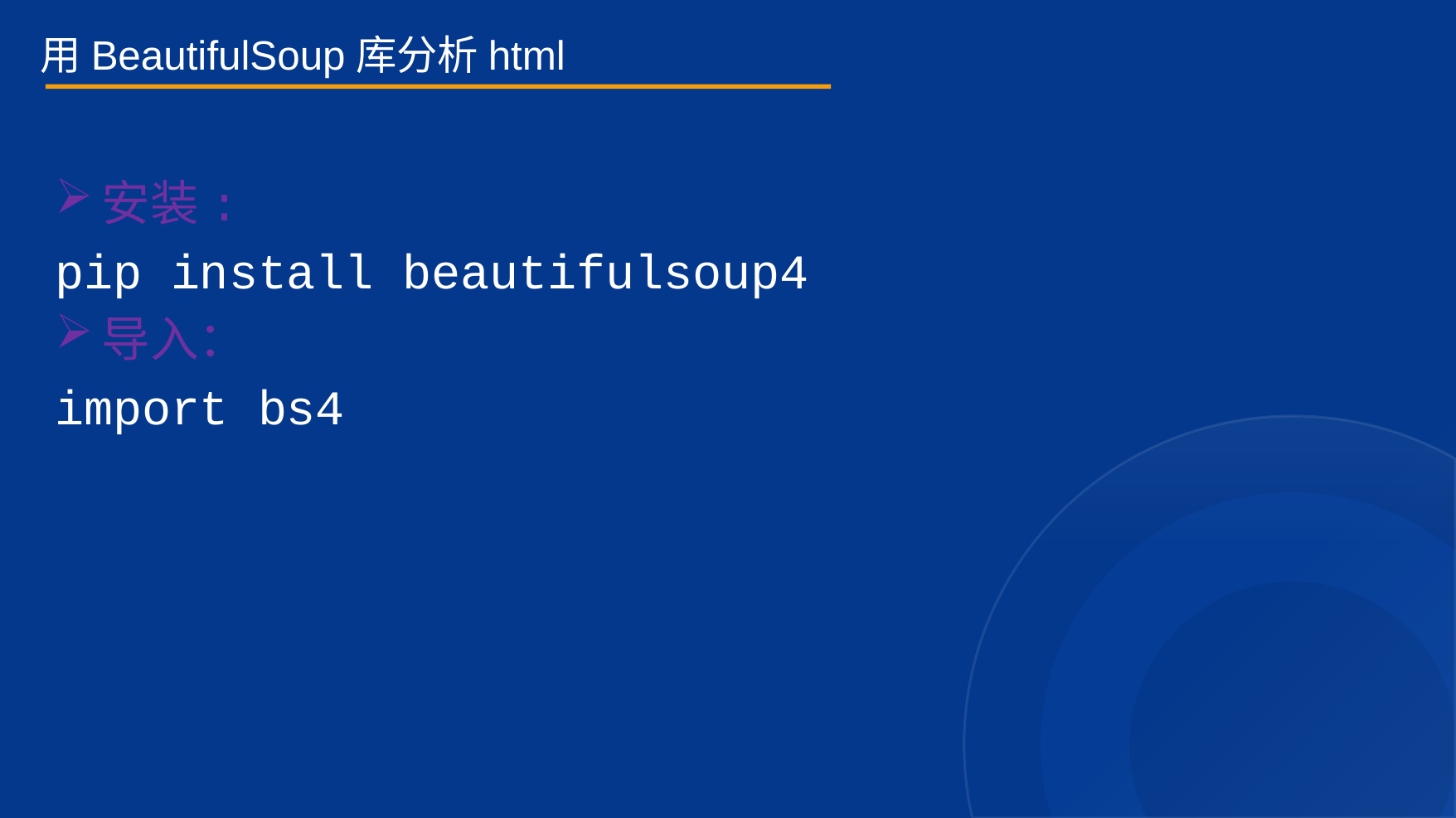

用BeautifulSoup库分析html

安装:
pip install beautifulsoup4
导入：
import bs4